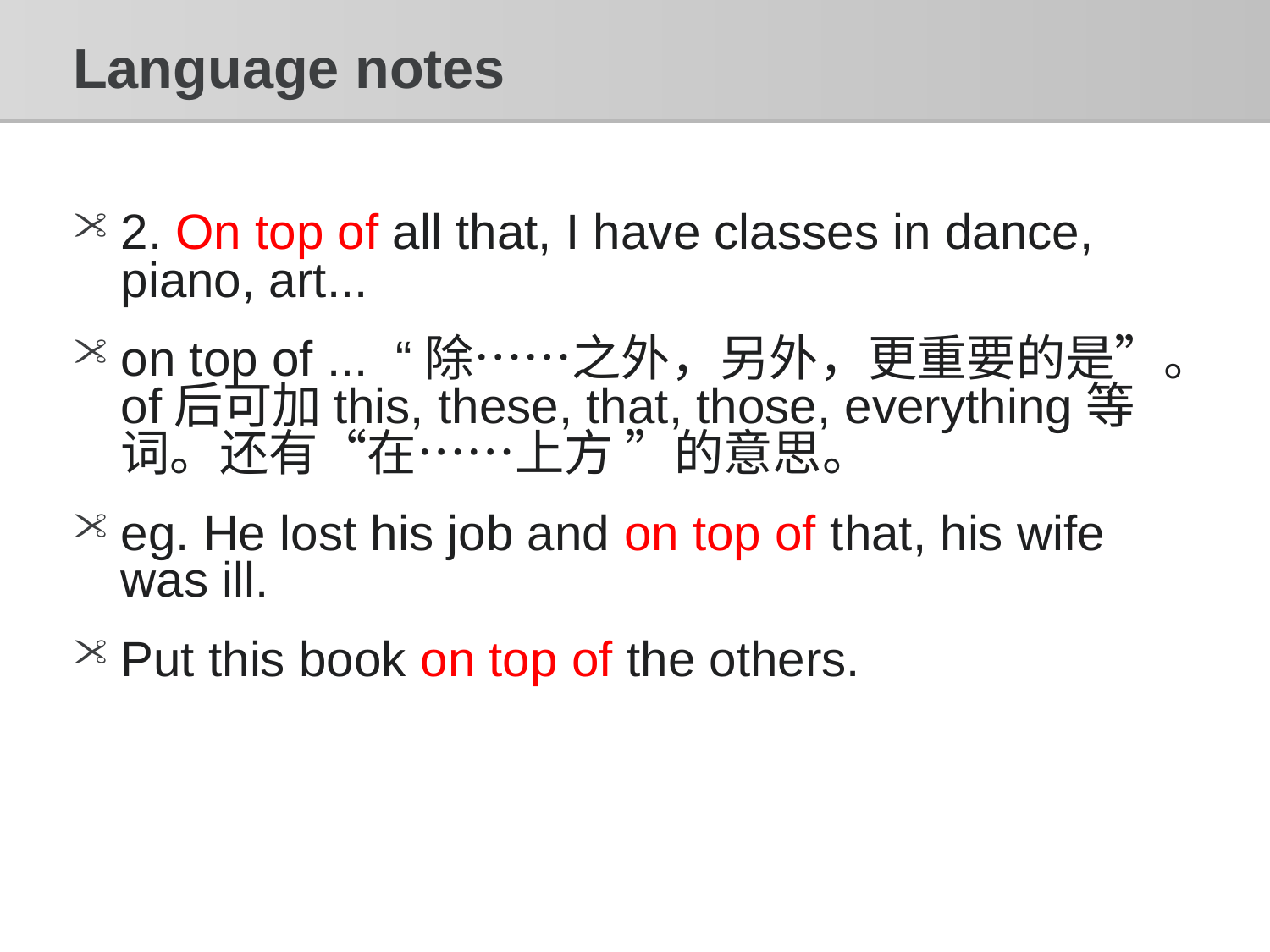

# Language notes
2. On top of all that, I have classes in dance, piano, art...
on top of ...  “除……之外，另外，更重要的是”。of后可加this, these, that, those, everything等词。还有“在……上方 ”的意思。
eg. He lost his job and on top of that, his wife was ill.
Put this book on top of the others.